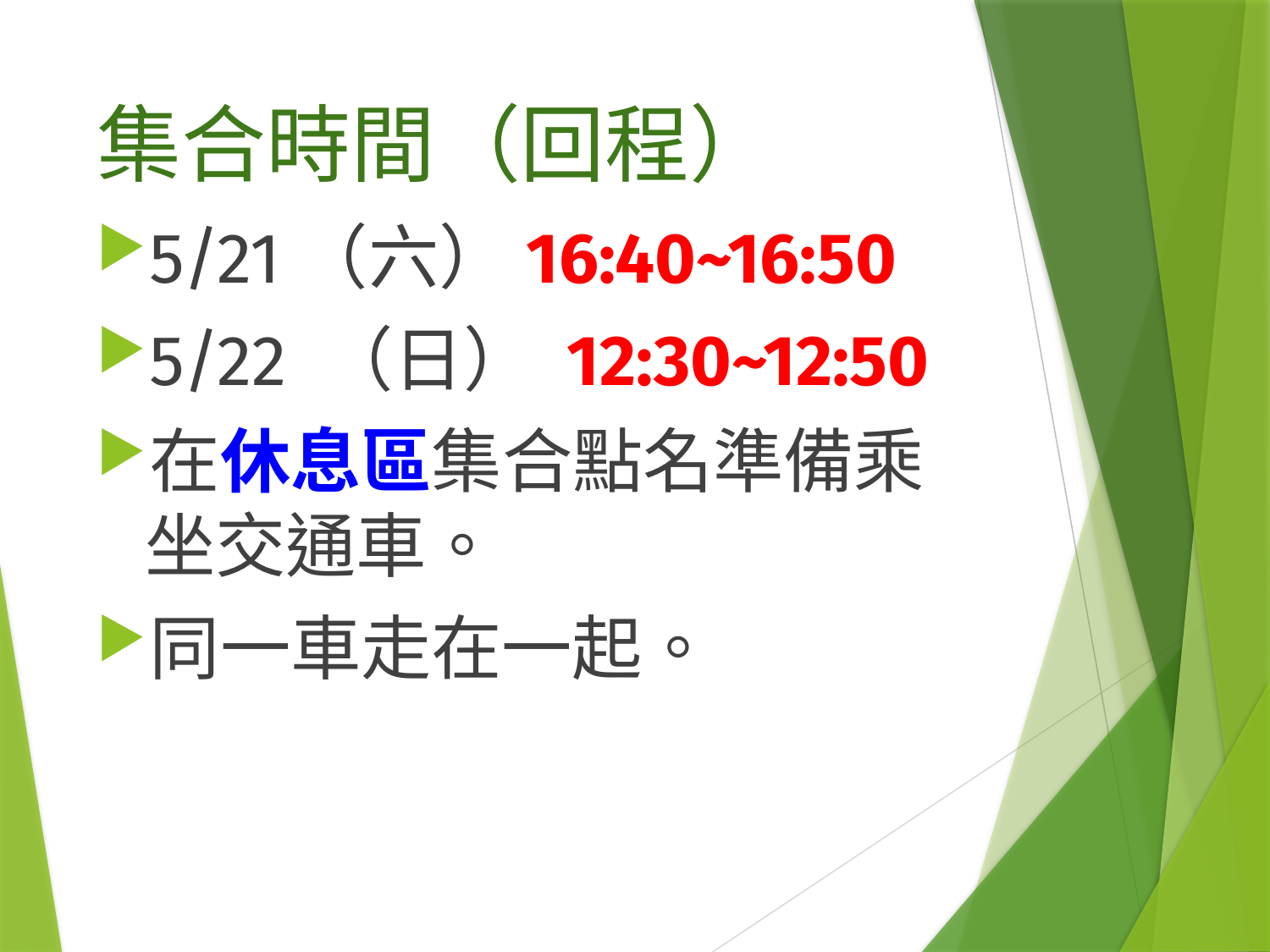

# 集合時間（回程）
5/21（六）16:40~16:50
5/22 （日） 12:30~12:50
在休息區集合點名準備乘坐交通車。
同一車走在一起。